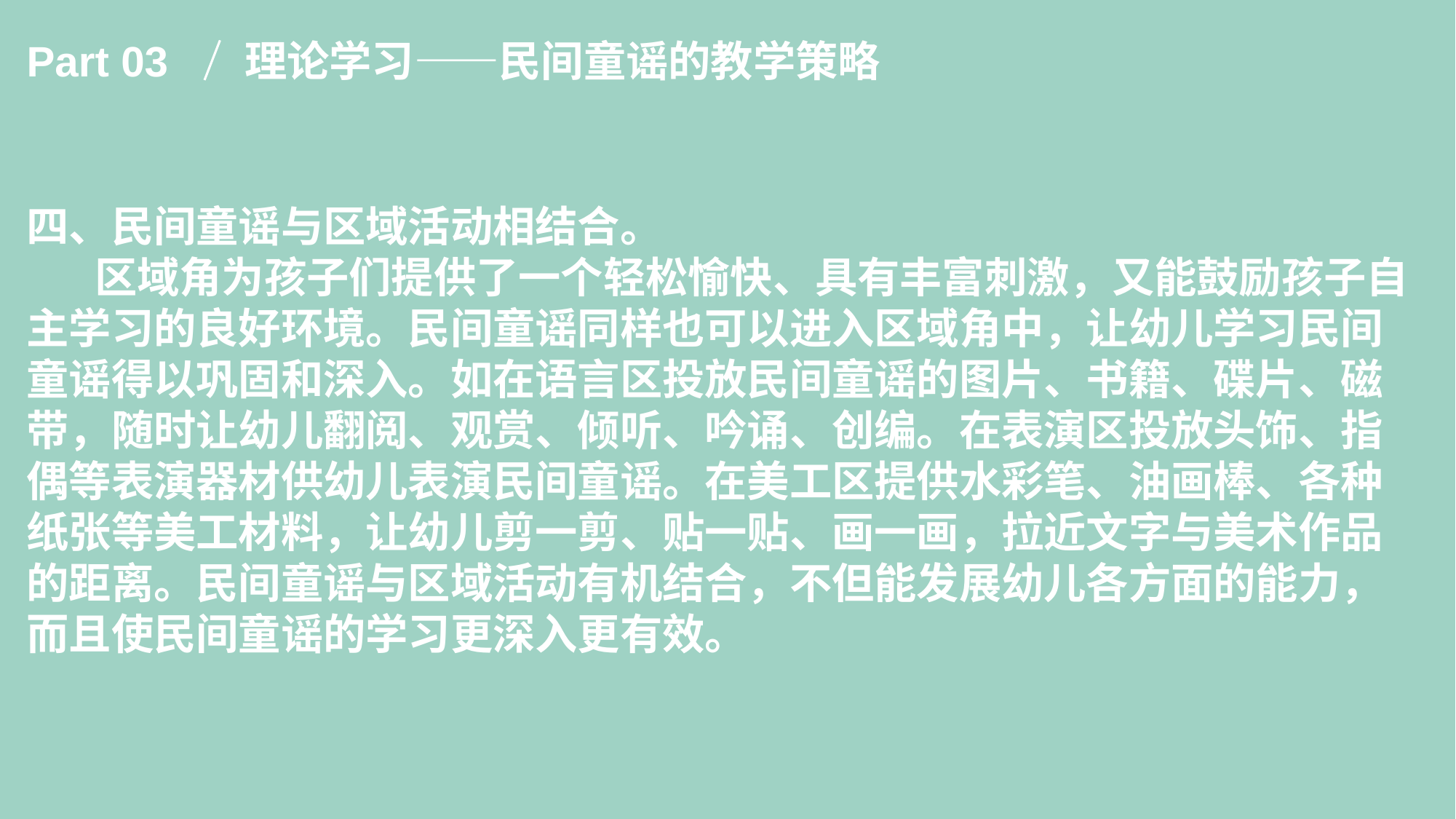

理论学习——民间童谣的教学策略
Part 03
四、民间童谣与区域活动相结合。
      区域角为孩子们提供了一个轻松愉快、具有丰富刺激，又能鼓励孩子自主学习的良好环境。民间童谣同样也可以进入区域角中，让幼儿学习民间童谣得以巩固和深入。如在语言区投放民间童谣的图片、书籍、碟片、磁带，随时让幼儿翻阅、观赏、倾听、吟诵、创编。在表演区投放头饰、指偶等表演器材供幼儿表演民间童谣。在美工区提供水彩笔、油画棒、各种纸张等美工材料，让幼儿剪一剪、贴一贴、画一画，拉近文字与美术作品的距离。民间童谣与区域活动有机结合，不但能发展幼儿各方面的能力，而且使民间童谣的学习更深入更有效。